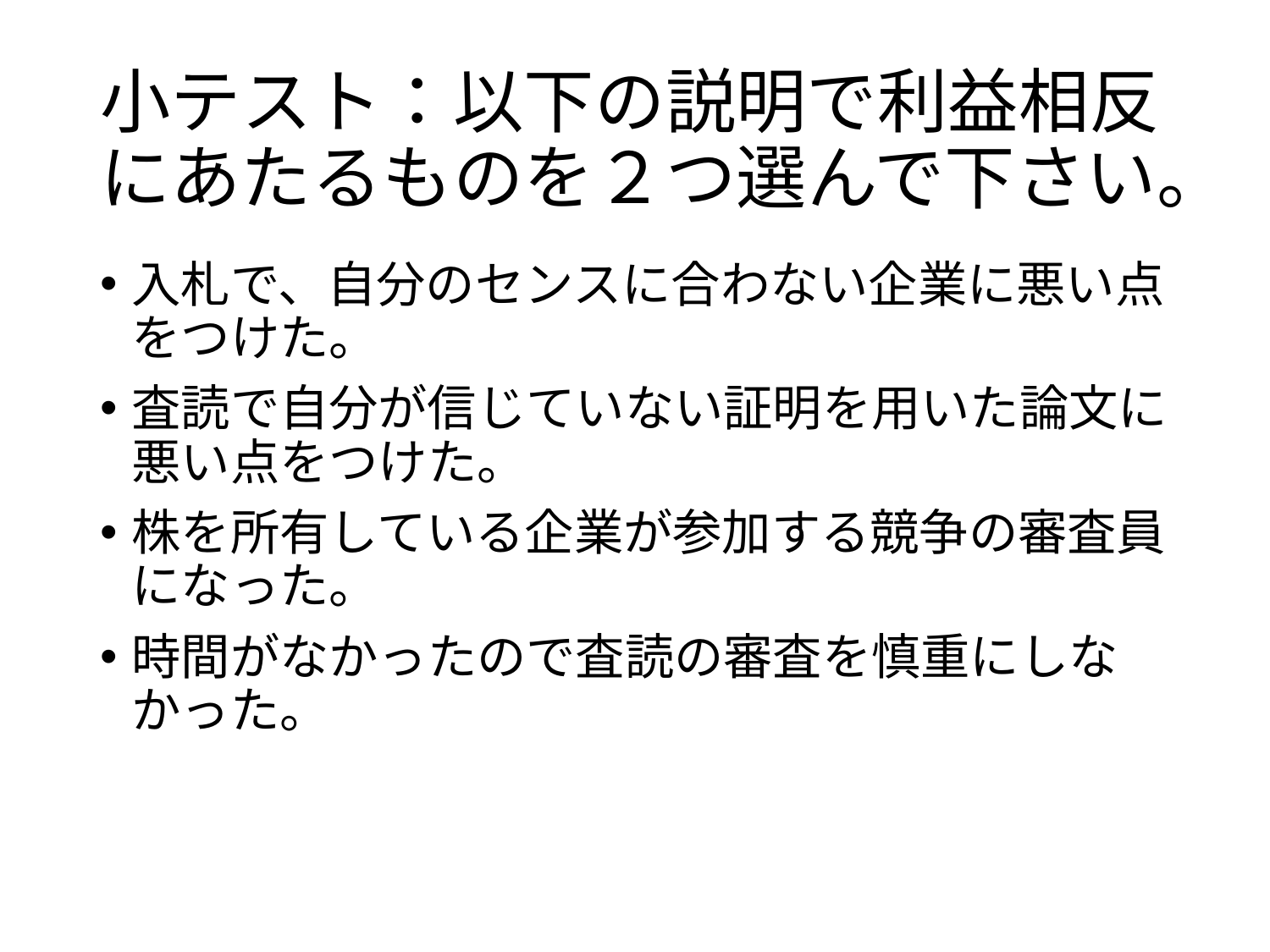

# 小テスト：以下の説明で利益相反にあたるものを２つ選んで下さい。
入札で、自分のセンスに合わない企業に悪い点をつけた。
査読で自分が信じていない証明を用いた論文に悪い点をつけた。
株を所有している企業が参加する競争の審査員になった。
時間がなかったので査読の審査を慎重にしなかった。